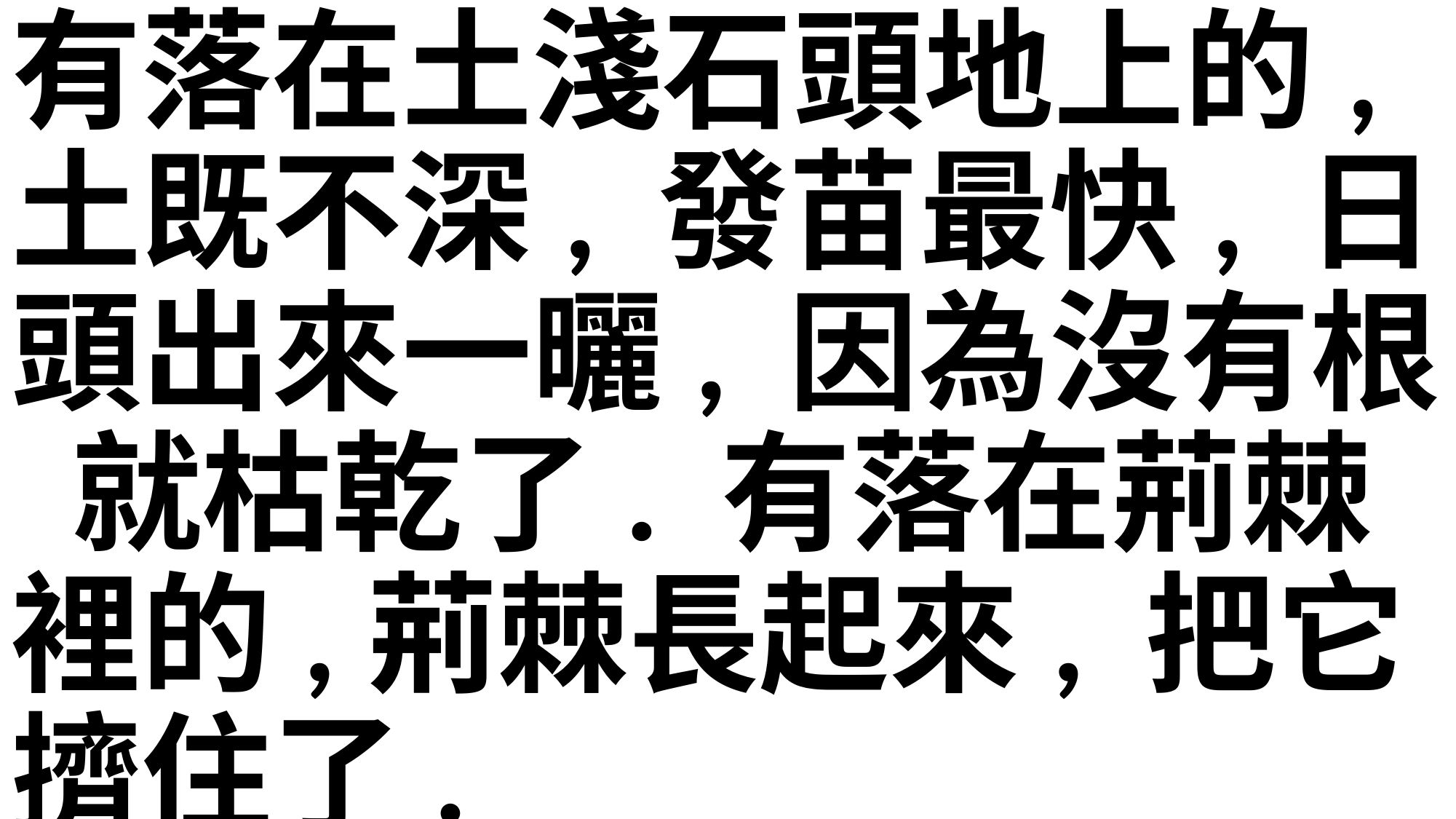

有落在土淺石頭地上的, 土既不深, 發苗最快, 日頭出來一曬, 因為沒有根, 就枯乾了. 有落在荊棘裡的,荊棘長起來, 把它擠住了.